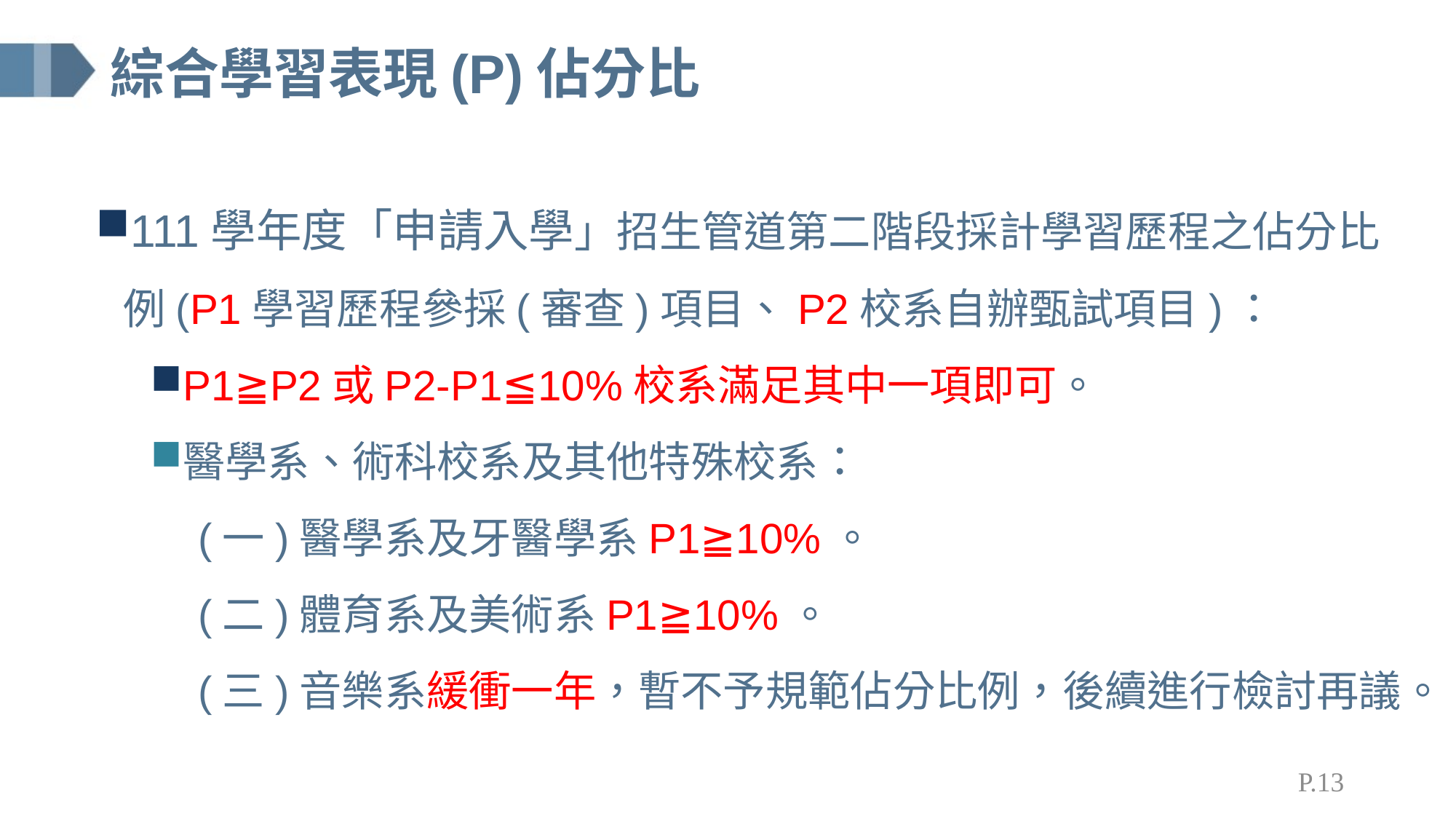

# 綜合學習表現(P)佔分比
111學年度「申請入學」招生管道第二階段採計學習歷程之佔分比例(P1學習歷程參採(審查)項目、P2校系自辦甄試項目)：
P1≧P2或P2-P1≦10%校系滿足其中一項即可。
醫學系、術科校系及其他特殊校系：
(一)醫學系及牙醫學系P1≧10%。
(二)體育系及美術系P1≧10%。
(三)音樂系緩衝一年，暫不予規範佔分比例，後續進行檢討再議。
P.13